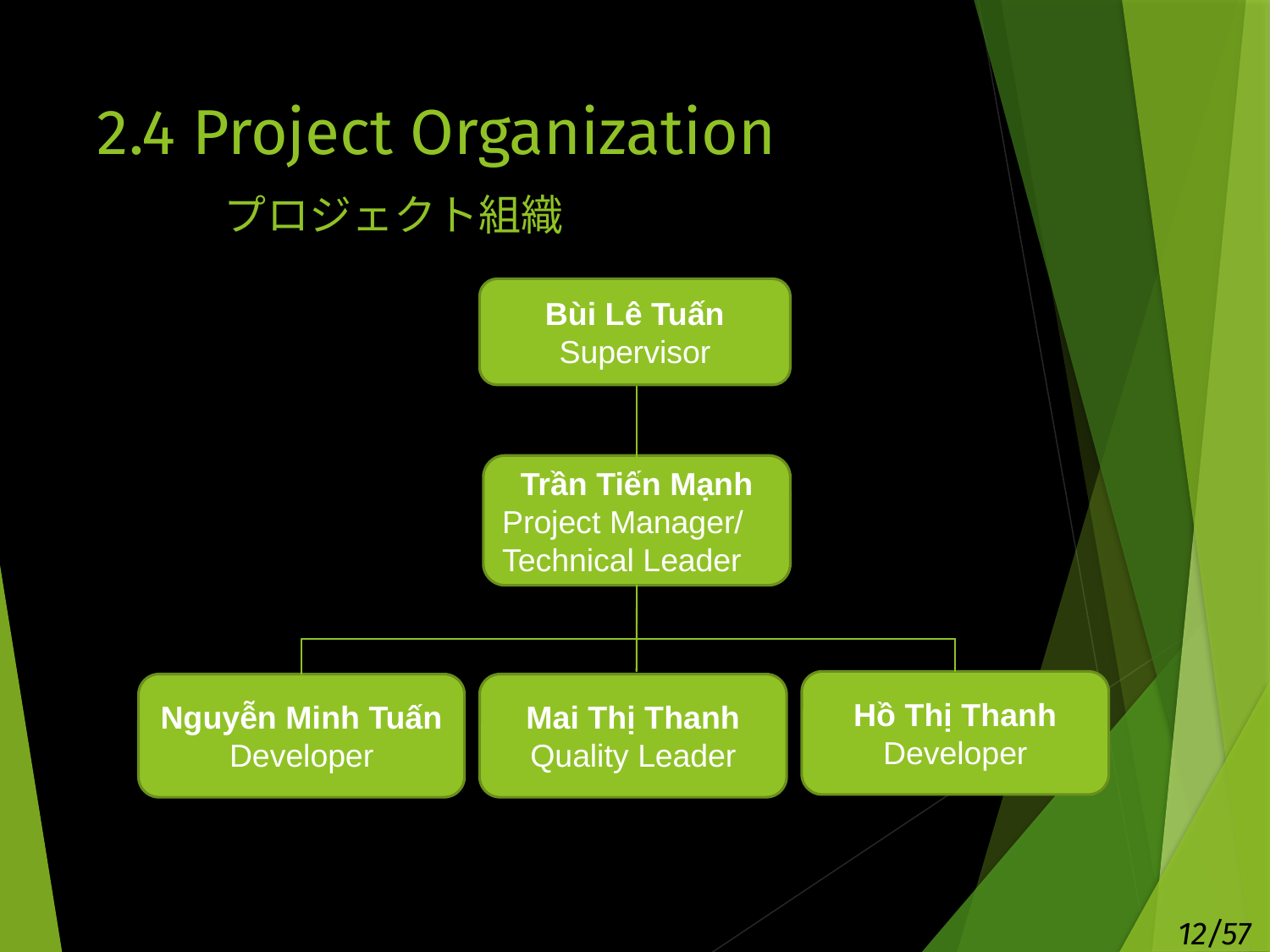

# 2.4 Project Organization プロジェクト組織
Bùi Lê Tuấn
Supervisor

Trần Tiến Mạnh
Project Manager/
Technical Leader
Hồ Thị Thanh
Developer
Nguyễn Minh Tuấn
Developer
Mai Thị Thanh
Quality Leader
12/57